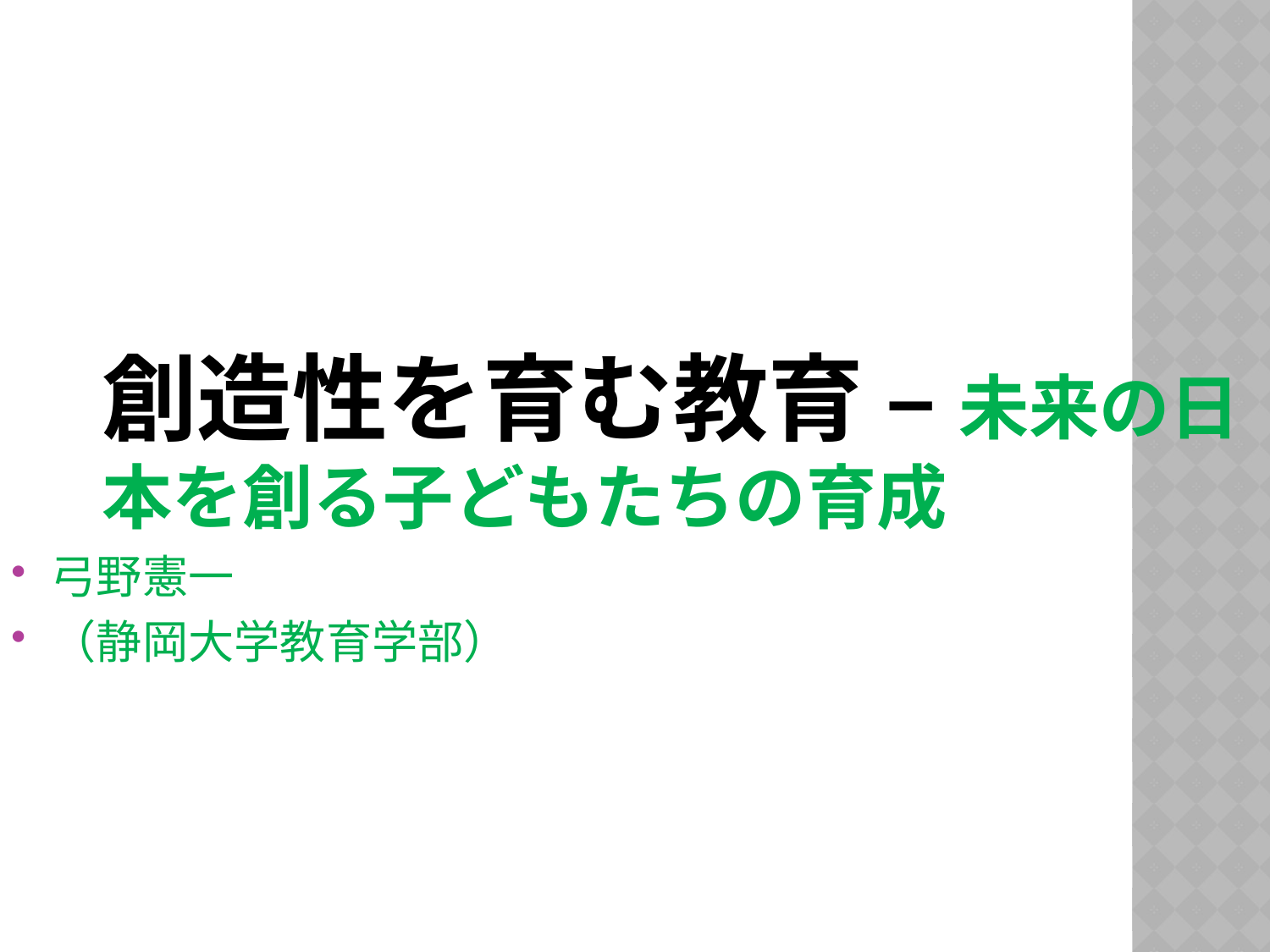

創造性を育む教育 – 未来の日本を創る子どもたちの育成
弓野憲一
（静岡大学教育学部）